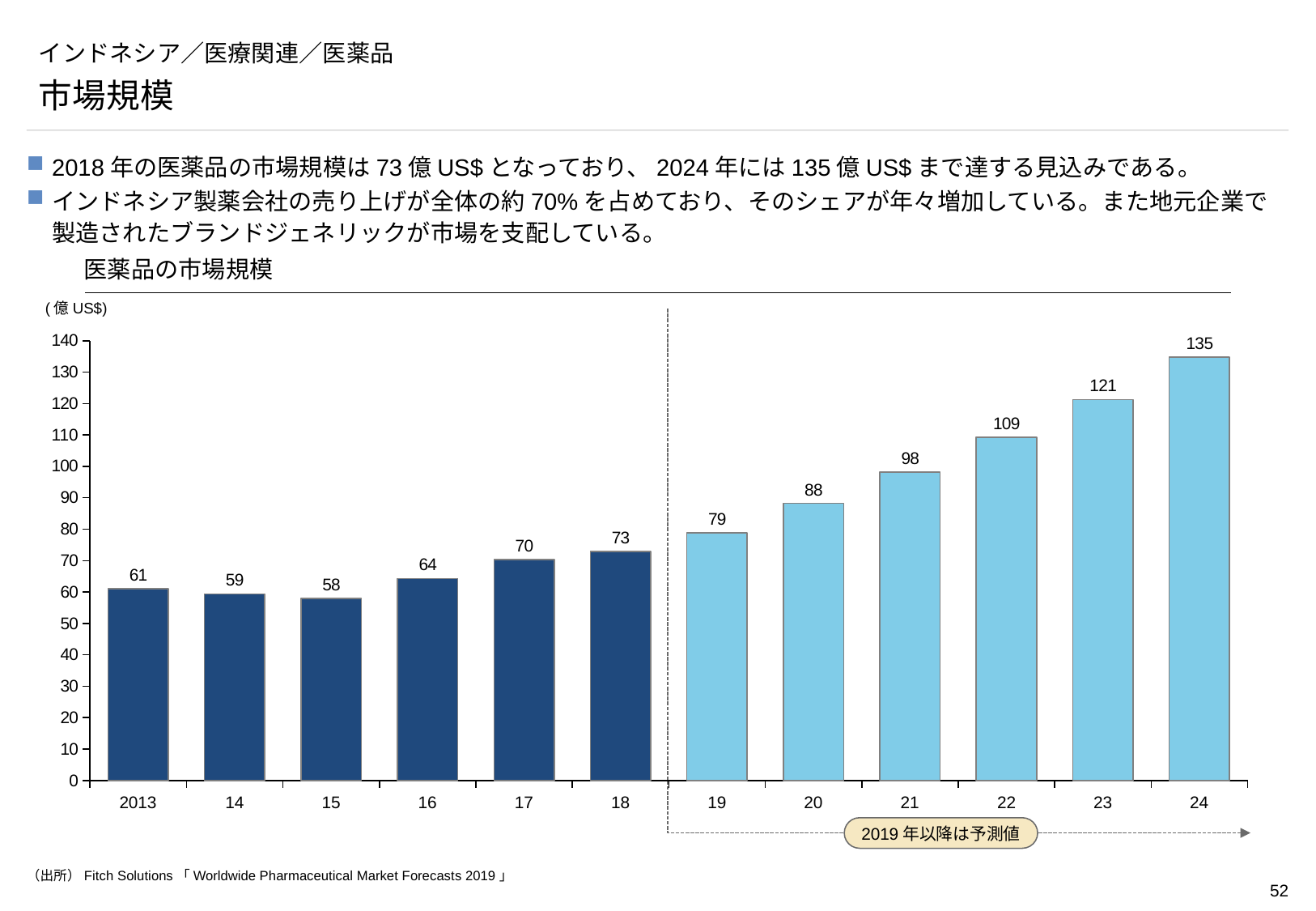

# インドネシア／医療関連／医薬品
市場規模
2018年の医薬品の市場規模は73億US$となっており、2024年には135億US$まで達する見込みである。
インドネシア製薬会社の売り上げが全体の約70%を占めており、そのシェアが年々増加している。また地元企業で製造されたブランドジェネリックが市場を支配している。
医薬品の市場規模
(億US$)

2019年以降は予測値

### Chart

| Category |  |
|---|---|
2013
14
15
16
17
18
19
20
21
22
23
24
（出所）Fitch Solutions「Worldwide Pharmaceutical Market Forecasts 2019」